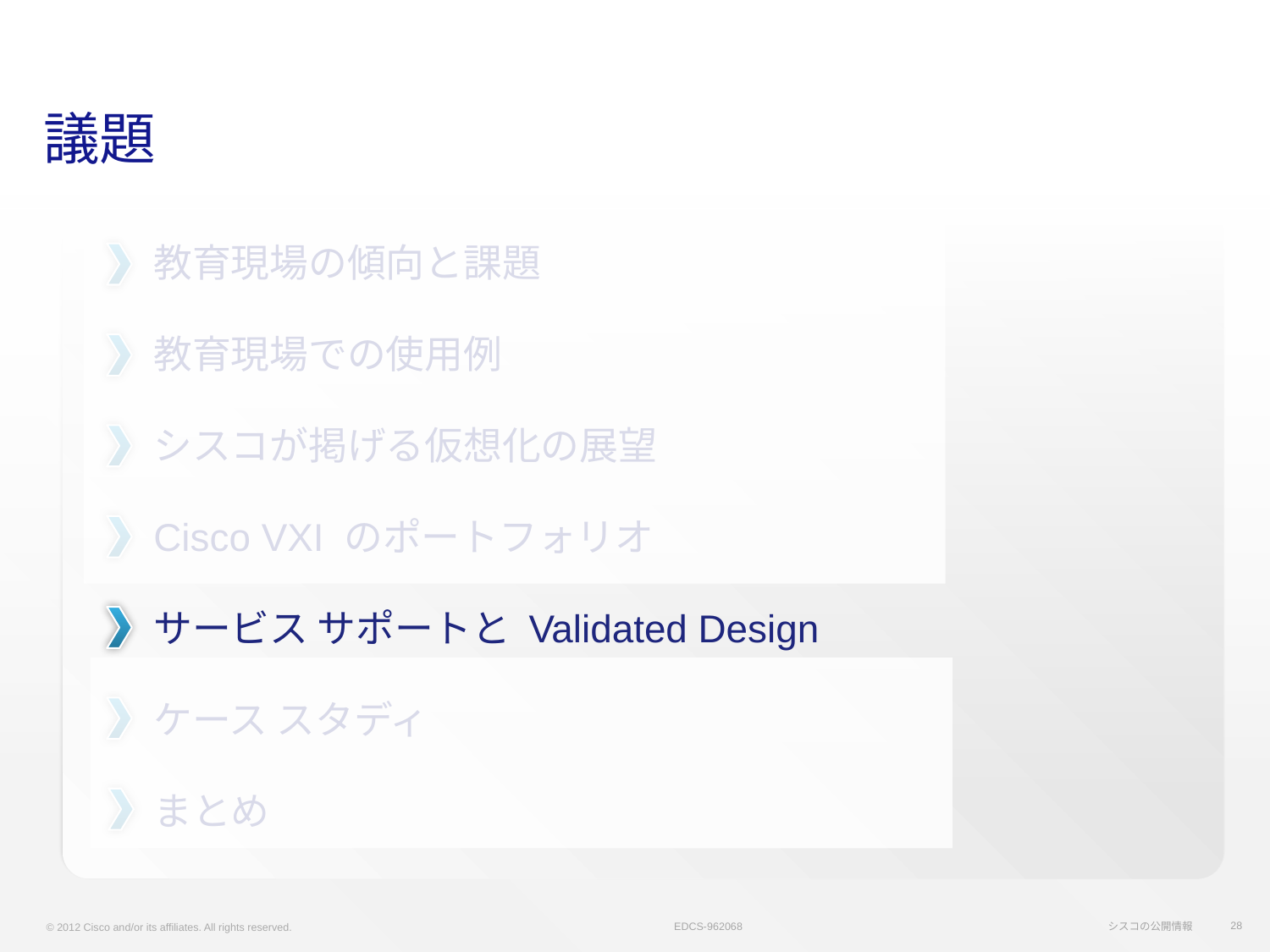

# 議題

教育現場の傾向と課題
教育現場での使用例
シスコが掲げる仮想化の展望
Cisco VXI のポートフォリオ
サービス サポートと Validated Design
ケース スタディ
まとめ